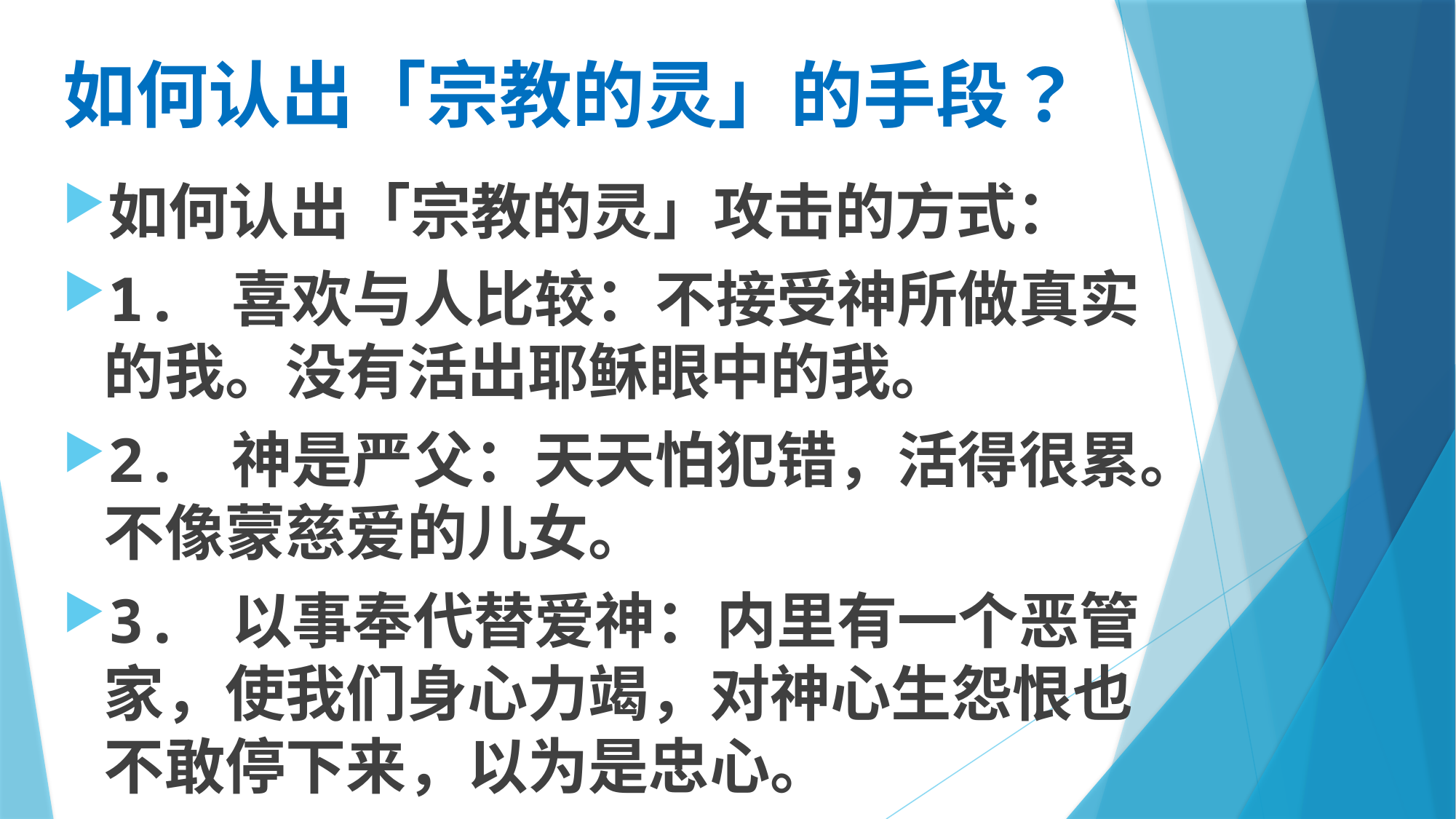

# 如何认出「宗教的灵」的手段？
如何认出「宗教的灵」攻击的方式：
1. 喜欢与人比较：不接受神所做真实的我。没有活出耶稣眼中的我。
2. 神是严父：天天怕犯错，活得很累。不像蒙慈爱的儿女。
3. 以事奉代替爱神：内里有一个恶管家，使我们身心力竭，对神心生怨恨也不敢停下来，以为是忠心。